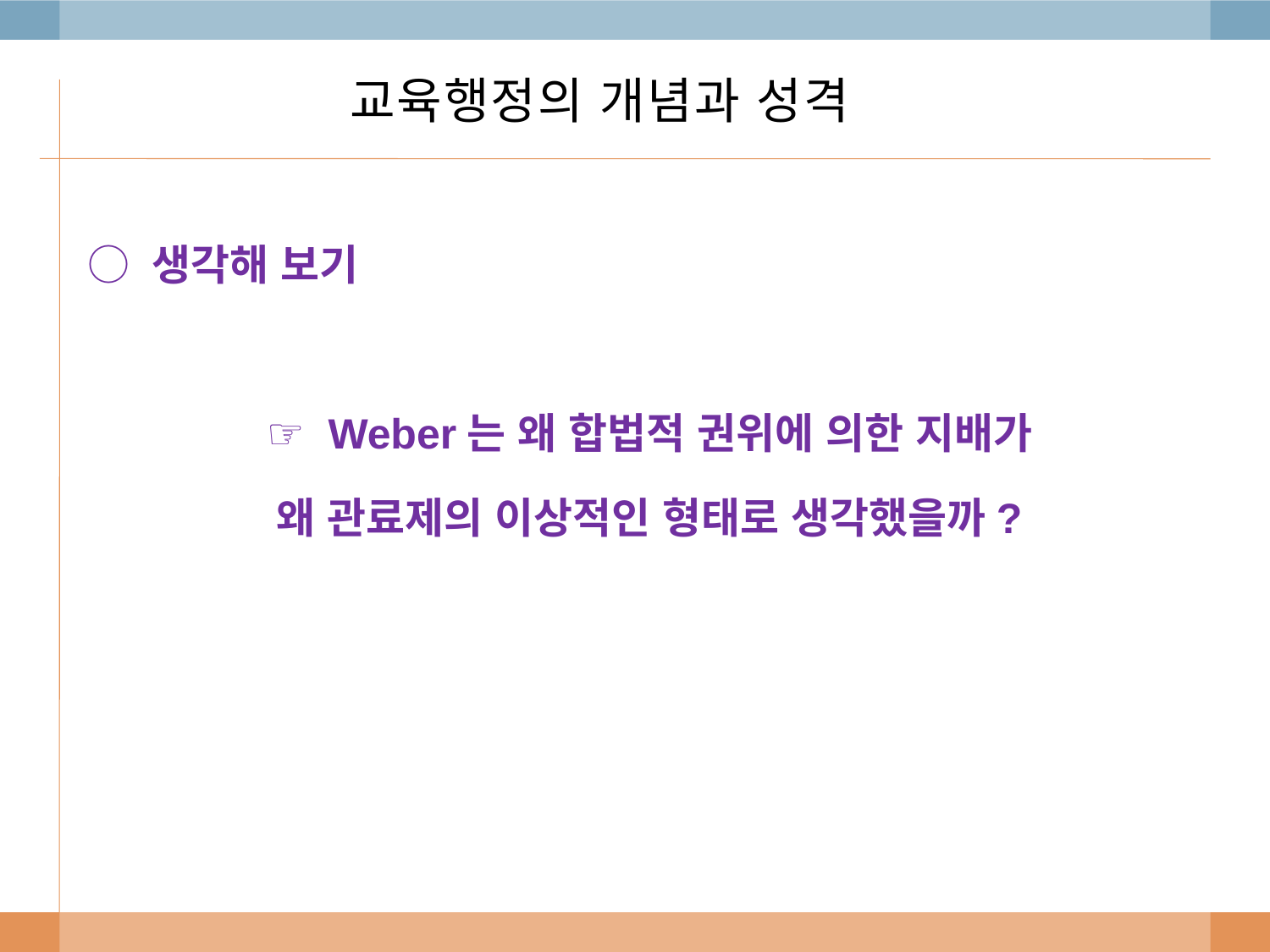

# 교육행정의 개념과 성격
○ 생각해 보기

☞  Weber는 왜 합법적 권위에 의한 지배가
왜 관료제의 이상적인 형태로 생각했을까?